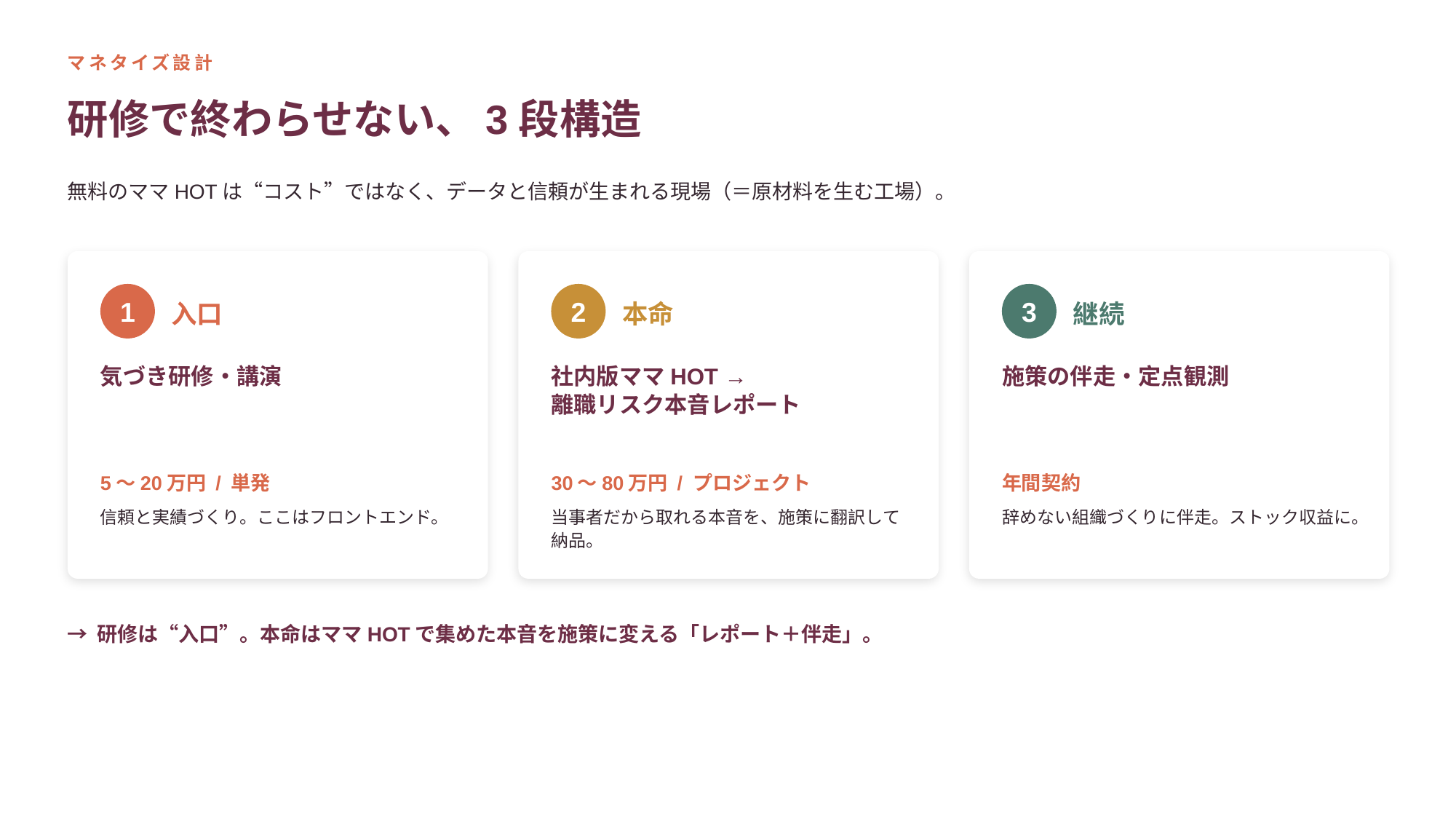

マネタイズ設計
研修で終わらせない、3段構造
無料のママHOTは“コスト”ではなく、データと信頼が生まれる現場（＝原材料を生む工場）。

1

2

3
入口
本命
継続
気づき研修・講演
社内版ママHOT →
離職リスク本音レポート
施策の伴走・定点観測
5〜20万円 / 単発
30〜80万円 / プロジェクト
年間契約
信頼と実績づくり。ここはフロントエンド。
当事者だから取れる本音を、施策に翻訳して納品。
辞めない組織づくりに伴走。ストック収益に。
→ 研修は“入口”。本命はママHOTで集めた本音を施策に変える「レポート＋伴走」。